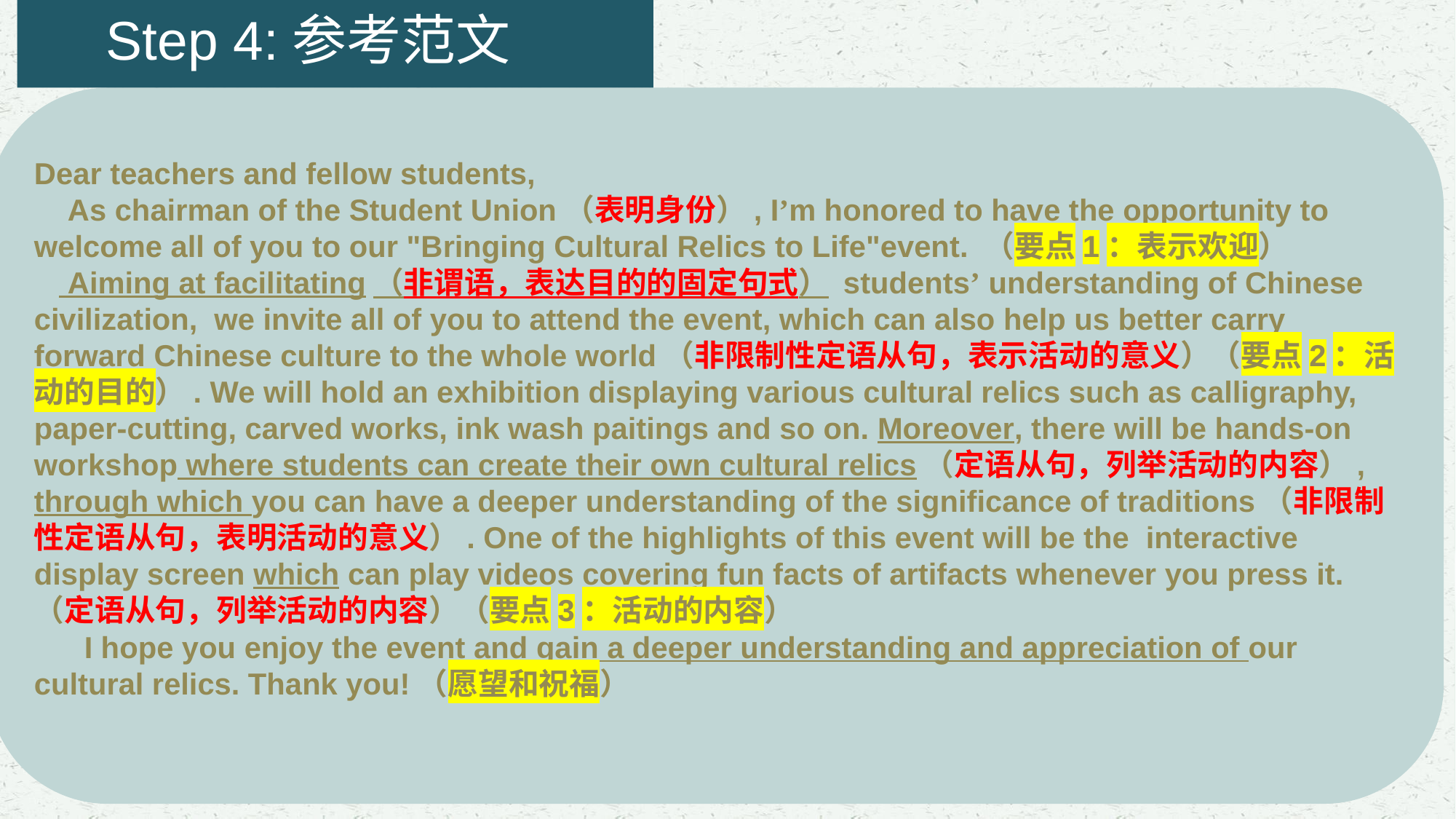

Step 4:参考范文

Dear teachers and fellow students,
    As chairman of the Student Union（表明身份）, I’m honored to have the opportunity to welcome all of you to our "Bringing Cultural Relics to Life"event. （要点1：表示欢迎）
    Aiming at facilitating（非谓语，表达目的的固定句式） students’ understanding of Chinese civilization,  we invite all of you to attend the event, which can also help us better carry forward Chinese culture to the whole world（非限制性定语从句，表示活动的意义）（要点2：活动的目的）. We will hold an exhibition displaying various cultural relics such as calligraphy, paper-cutting, carved works, ink wash paitings and so on. Moreover, there will be hands-on workshop where students can create their own cultural relics（定语从句，列举活动的内容）, through which you can have a deeper understanding of the significance of traditions（非限制性定语从句，表明活动的意义）. One of the highlights of this event will be the  interactive display screen which can play videos covering fun facts of artifacts whenever you press it.（定语从句，列举活动的内容）（要点3：活动的内容）
      I hope you enjoy the event and gain a deeper understanding and appreciation of our cultural relics. Thank you!（愿望和祝福）